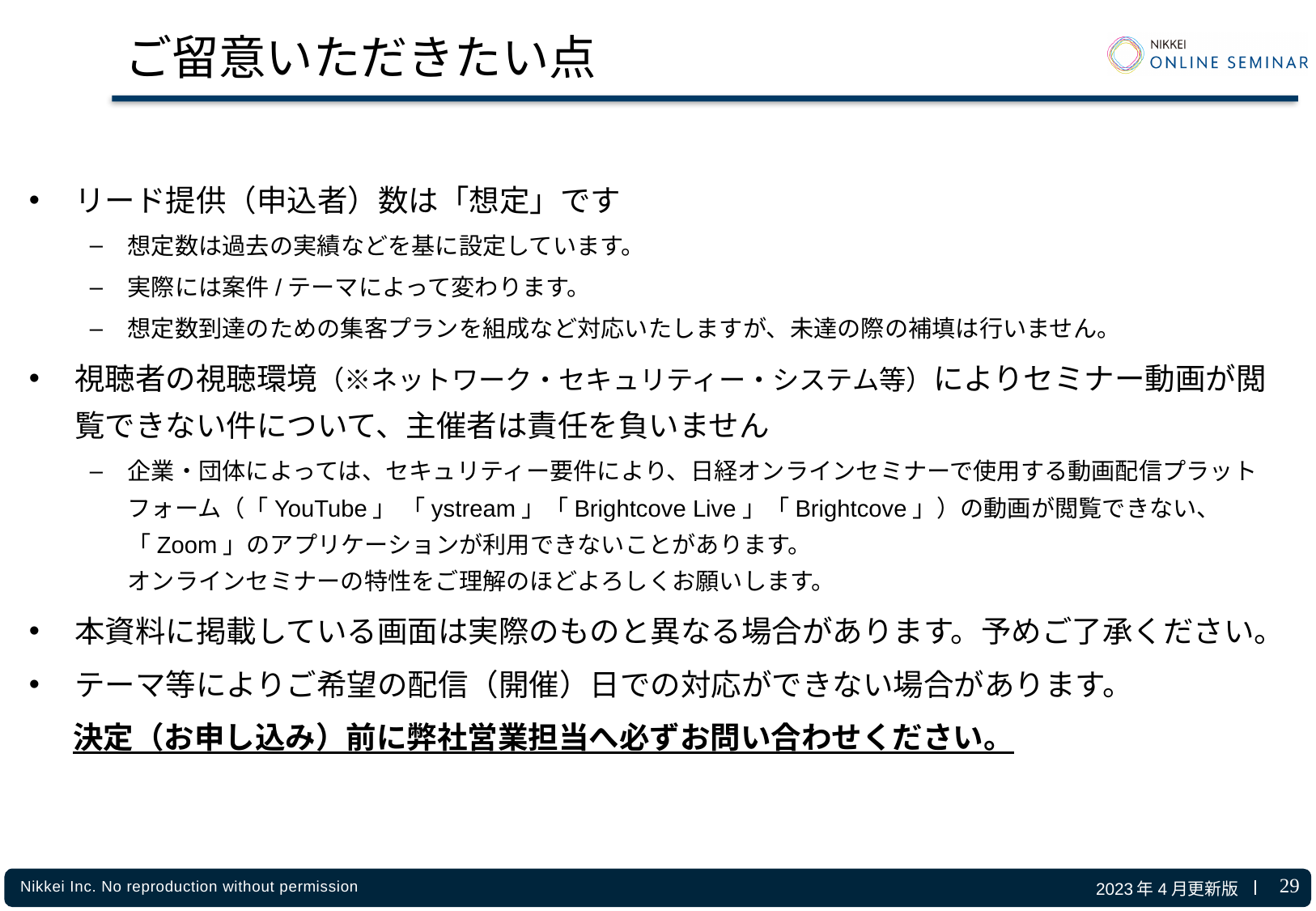

# ご留意いただきたい点
リード提供（申込者）数は「想定」です
想定数は過去の実績などを基に設定しています。
実際には案件/テーマによって変わります。
想定数到達のための集客プランを組成など対応いたしますが、未達の際の補填は行いません。
視聴者の視聴環境（※ネットワーク・セキュリティー・システム等）によりセミナー動画が閲覧できない件について、主催者は責任を負いません
企業・団体によっては、セキュリティー要件により、日経オンラインセミナーで使用する動画配信プラットフォーム（「YouTube」 「ystream」「Brightcove Live」「Brightcove」）の動画が閲覧できない、「Zoom」のアプリケーションが利用できないことがあります。
オンラインセミナーの特性をご理解のほどよろしくお願いします。
本資料に掲載している画面は実際のものと異なる場合があります。予めご了承ください。
テーマ等によりご希望の配信（開催）日での対応ができない場合があります。
　  決定（お申し込み）前に弊社営業担当へ必ずお問い合わせください。
29